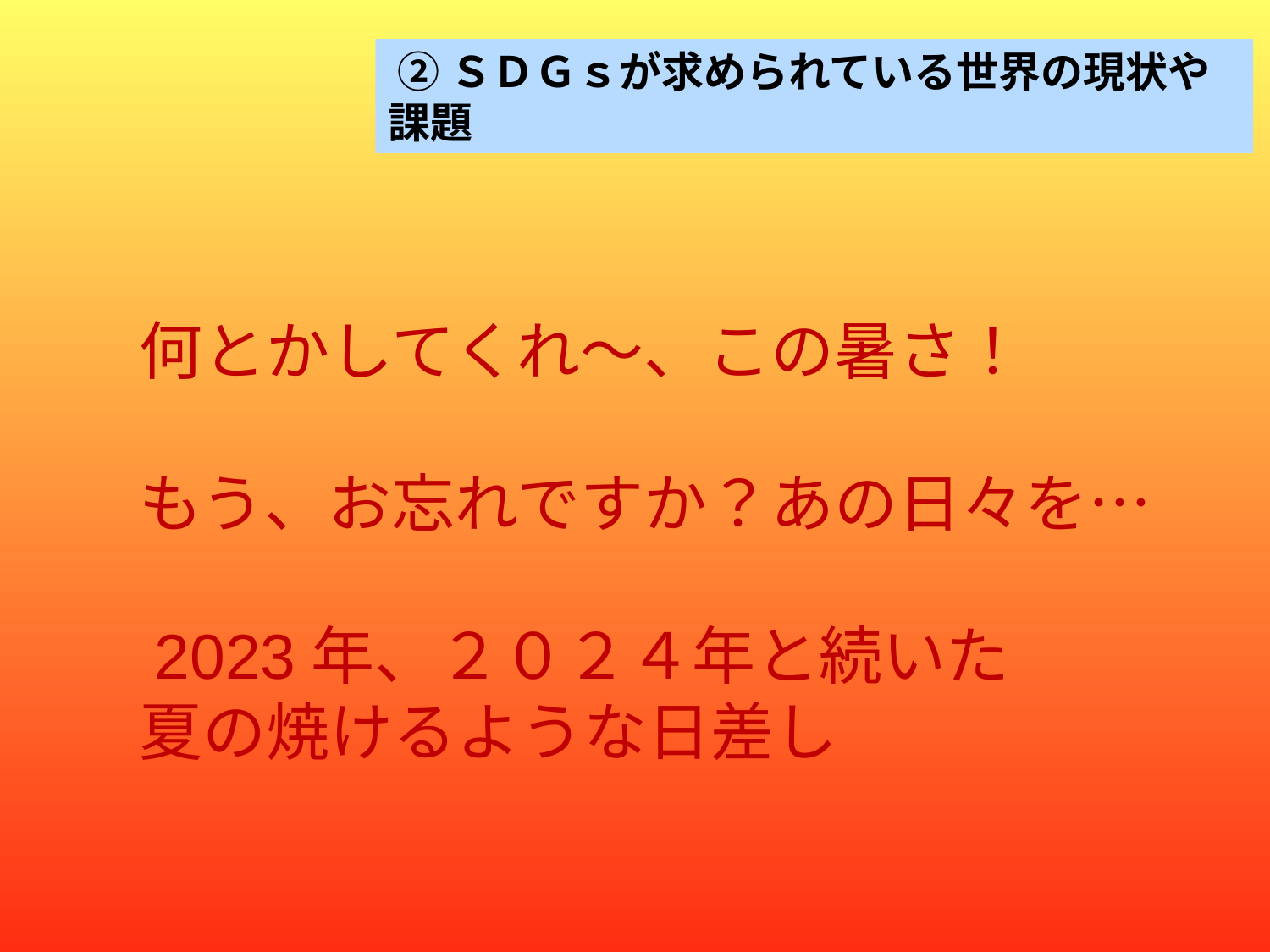

何とかしてくれ～、この暑さ！

　　もう、お忘れですか？あの日々を…

　　2023年、２０２４年と続いた
　　夏の焼けるような日差し

 ②ＳＤＧｓが求められている世界の現状や課題